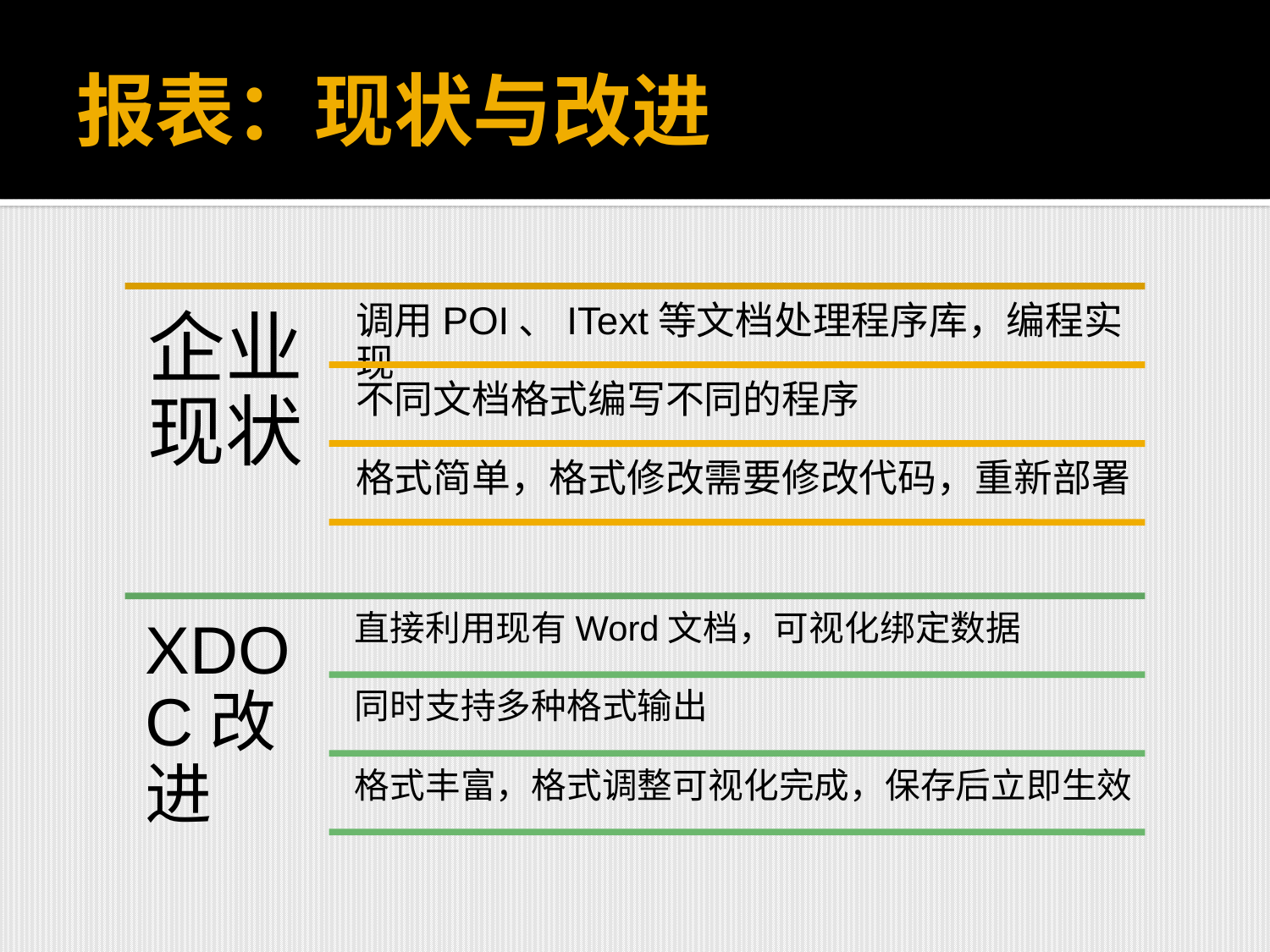

# 报表：现状与改进
企业现状
调用POI、IText等文档处理程序库，编程实现
不同文档格式编写不同的程序
格式简单，格式修改需要修改代码，重新部署
XDOC改进
直接利用现有Word文档，可视化绑定数据
同时支持多种格式输出
格式丰富，格式调整可视化完成，保存后立即生效